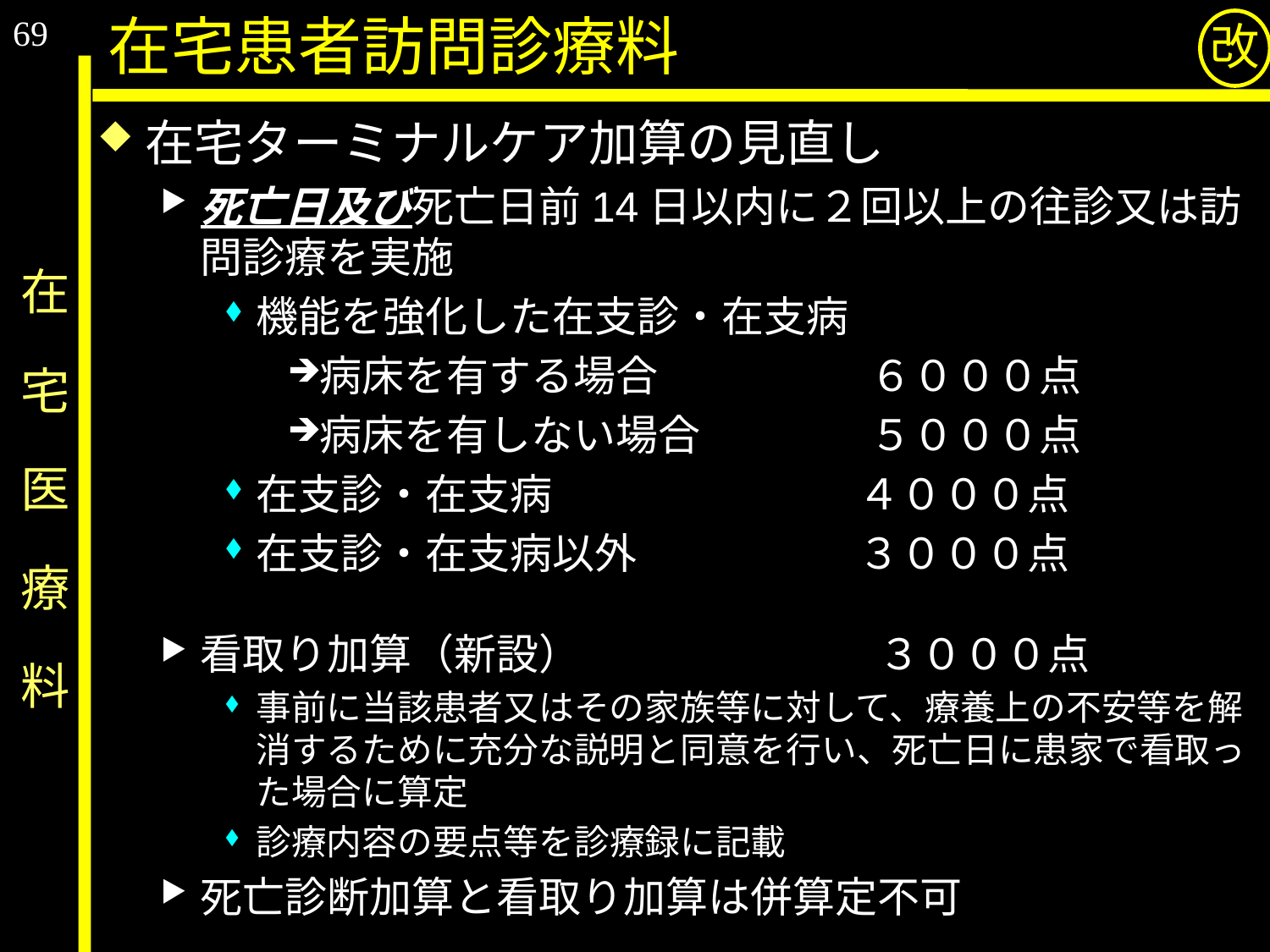

69
在宅患者訪問診療料
改

在宅ターミナルケア加算の見直し
死亡日及び死亡日前14日以内に２回以上の往診又は訪問診療を実施
機能を強化した在支診・在支病
病床を有する場合　　　　　６０００点
病床を有しない場合　　　　５０００点
在支診・在支病　　　　　　　 ４０００点
在支診・在支病以外　　　　　 ３０００点

看取り加算（新設）　　　　　　　３０００点
事前に当該患者又はその家族等に対して、療養上の不安等を解消するために充分な説明と同意を行い、死亡日に患家で看取った場合に算定
診療内容の要点等を診療録に記載
死亡診断加算と看取り加算は併算定不可

# 在　宅　医　療　料